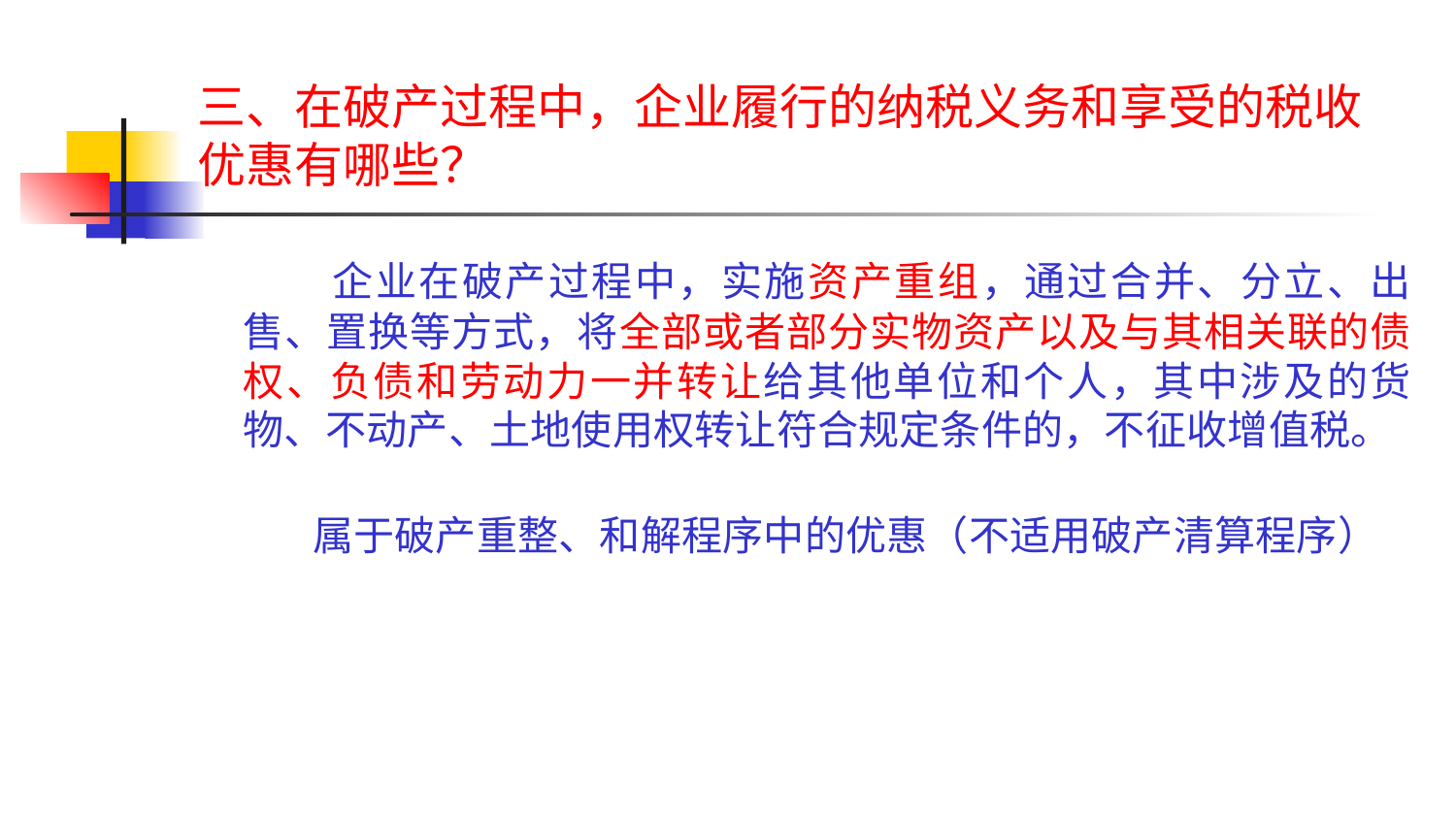

# 三、在破产过程中，企业履行的纳税义务和享受的税收优惠有哪些？
          企业在破产过程中，实施资产重组，通过合并、分立、出售、置换等方式，将全部或者部分实物资产以及与其相关联的债权、负债和劳动力一并转让给其他单位和个人，其中涉及的货物、不动产、土地使用权转让符合规定条件的，不征收增值税。

         属于破产重整、和解程序中的优惠（不适用破产清算程序）